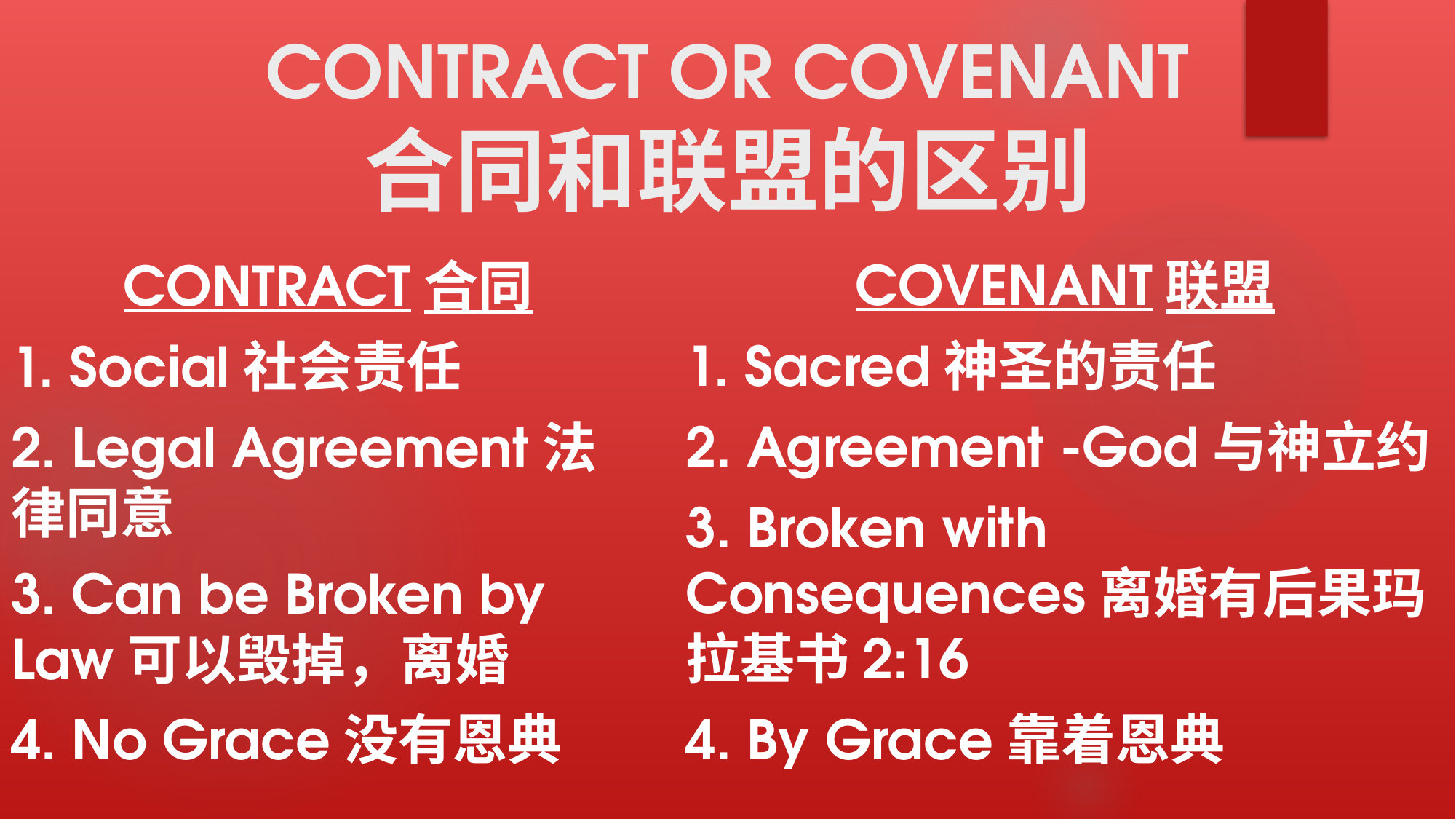

# CONTRACT OR COVENANT 合同和联盟的区别
COVENANT联盟
1. Sacred神圣的责任
2. Agreement -God与神立约
3. Broken with Consequences离婚有后果玛拉基书2:16
4. By Grace靠着恩典
CONTRACT合同
1. Social社会责任
2. Legal Agreement法律同意
3. Can be Broken by Law可以毁掉，离婚
4. No Grace没有恩典